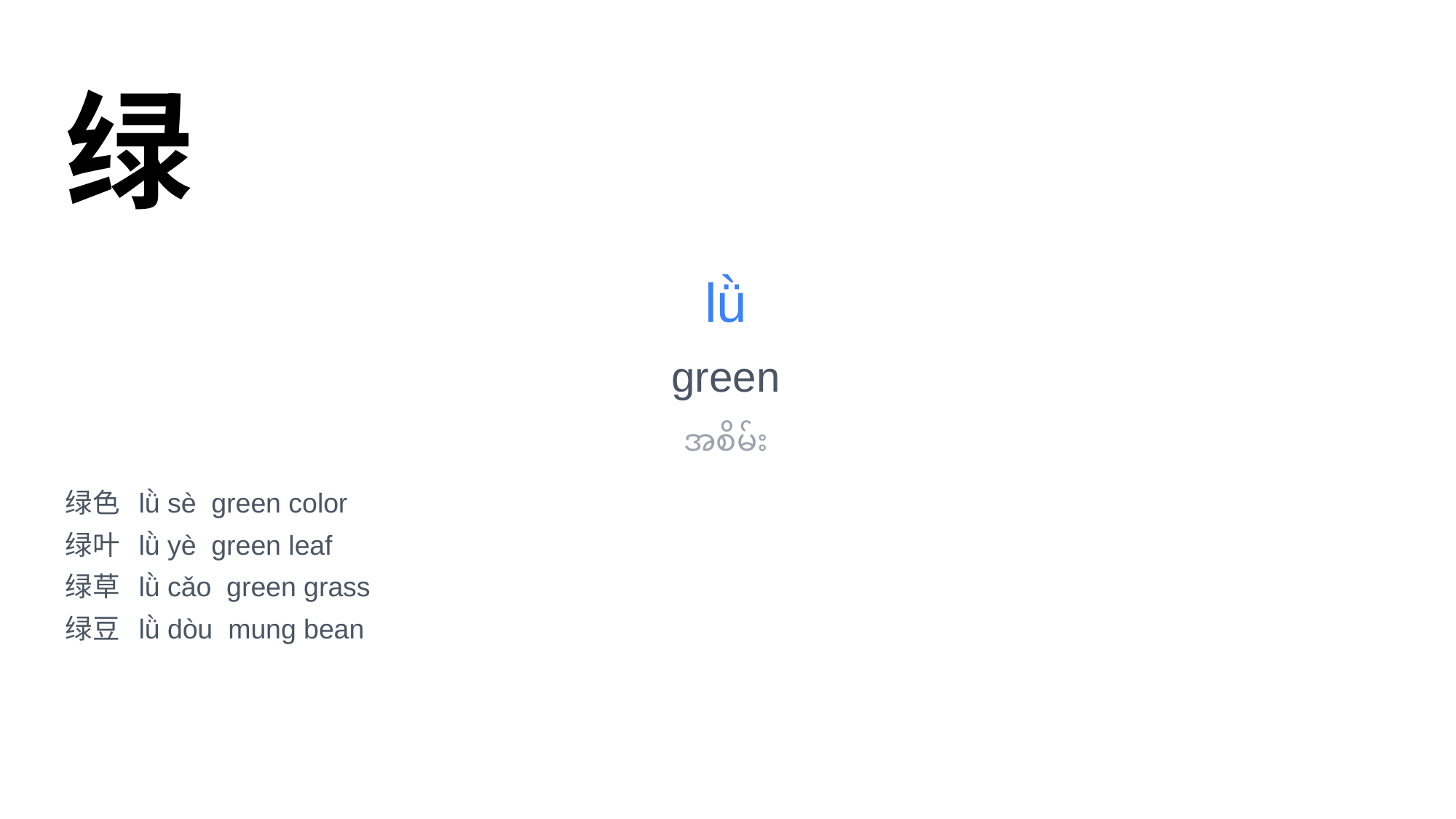

绿
lǜ
green
အစိမ်း
绿色  lǜ sè  green color
绿叶  lǜ yè  green leaf
绿草  lǜ cǎo  green grass
绿豆  lǜ dòu  mung bean